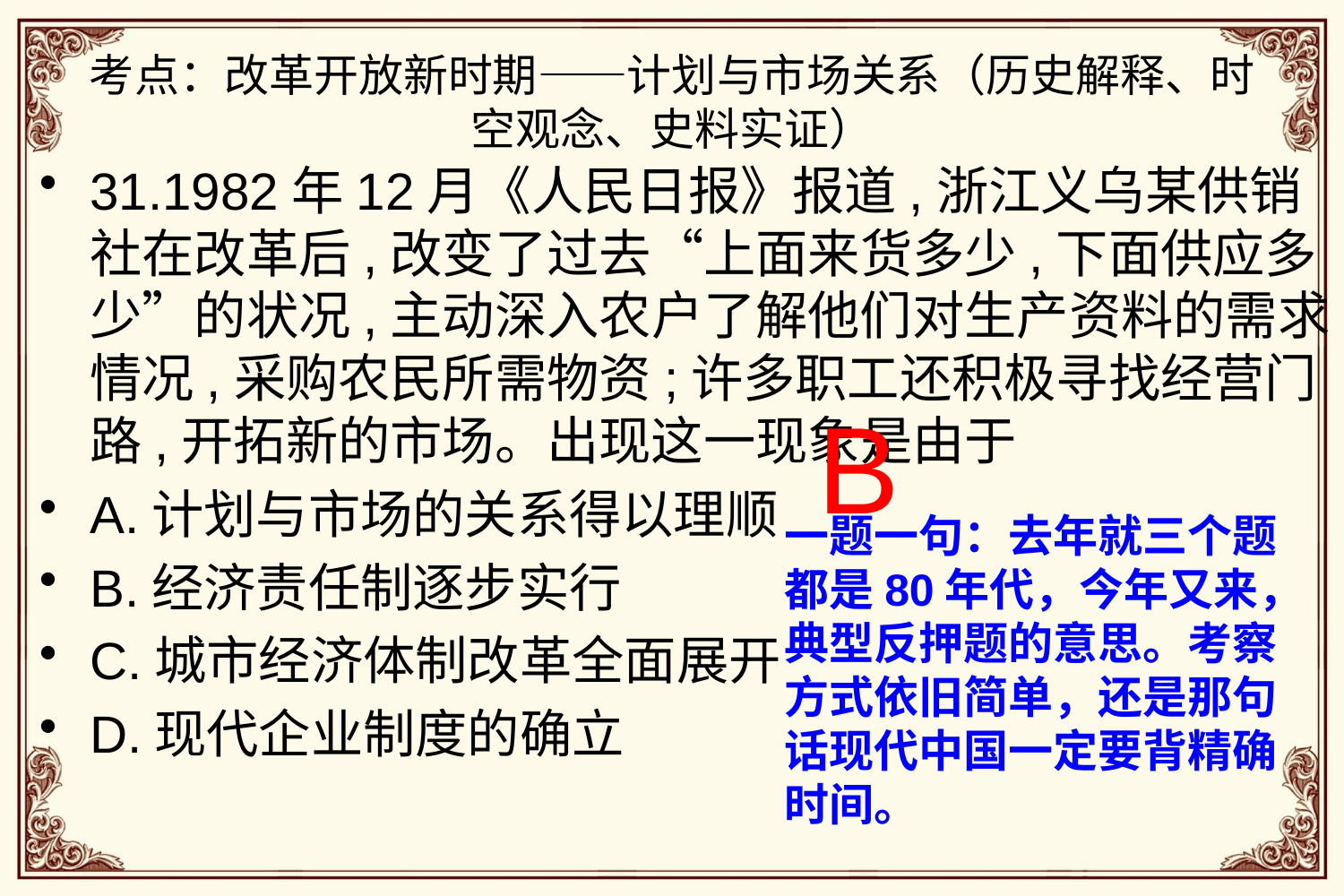

# 考点：改革开放新时期——计划与市场关系（历史解释、时空观念、史料实证）
31.1982年12月《人民日报》报道,浙江义乌某供销社在改革后,改变了过去“上面来货多少,下面供应多少”的状况,主动深入农户了解他们对生产资料的需求情况,采购农民所需物资;许多职工还积极寻找经营门路,开拓新的市场。出现这一现象是由于
A.计划与市场的关系得以理顺
B.经济责任制逐步实行
C.城市经济体制改革全面展开
D.现代企业制度的确立
B
一题一句：去年就三个题都是80年代，今年又来，典型反押题的意思。考察方式依旧简单，还是那句话现代中国一定要背精确时间。